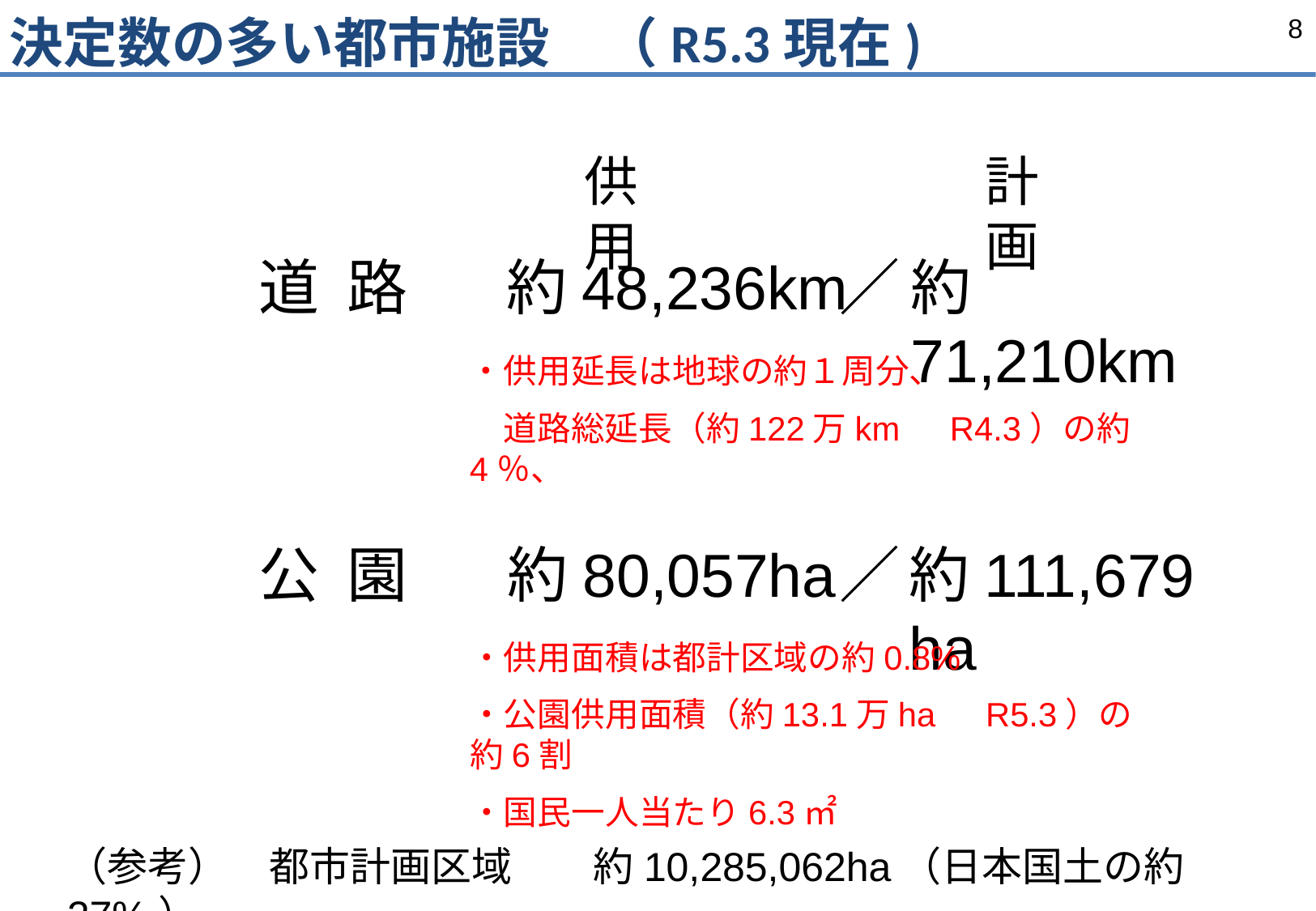

決定数の多い都市施設　（R5.3現在)
供　用
計　画
道  路
約48,236km
／
約71,210km
・供用延長は地球の約１周分、
　道路総延長（約122万km　R4.3）の約4％、
公  園
約80,057ha
／
約111,679 ha
・供用面積は都計区域の約0.8%
・公園供用面積（約13.1万ha　R5.3）の約6割
・国民一人当たり6.3㎡
（参考）　都市計画区域　　約10,285,062ha（日本国土の約27%）
※道路総延長：道路統計年報2023（R4.3.31）による
※公園供用面積：都市計画概況調査＝都市公園データベースによる（R5.3.31）
※人口：126,146千人（令和２年）：総務省統計局「令和２年国勢調査」による
※日本の国土面積：377,975.64km2（令和6年度）：全国都道府県市区町村別面積調（国土地理院R6.10.1時点）による